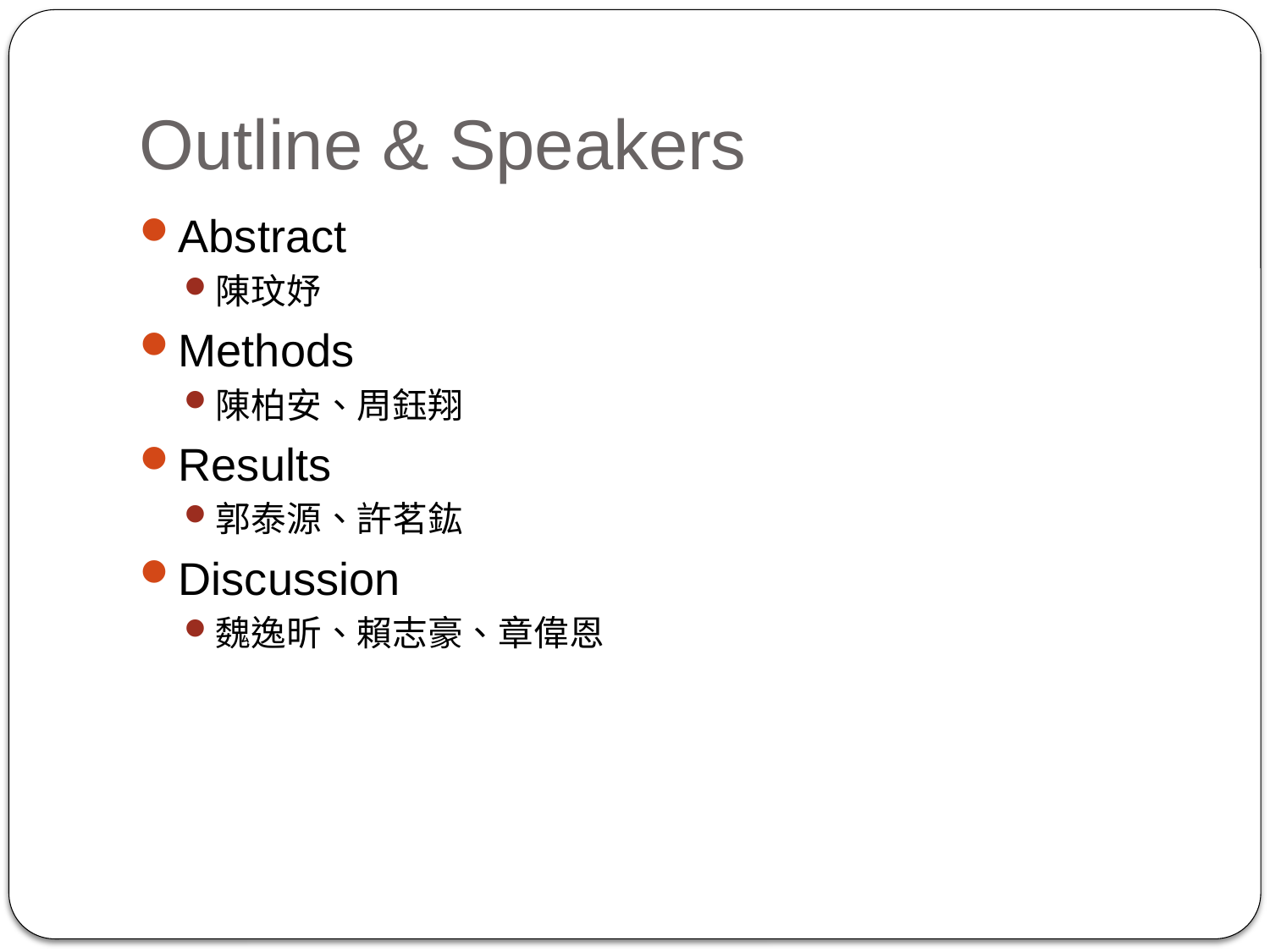

# Outline & Speakers
Abstract
陳玟妤
Methods
陳柏安、周鈺翔
Results
郭泰源、許茗鈜
Discussion
魏逸昕、賴志豪、章偉恩